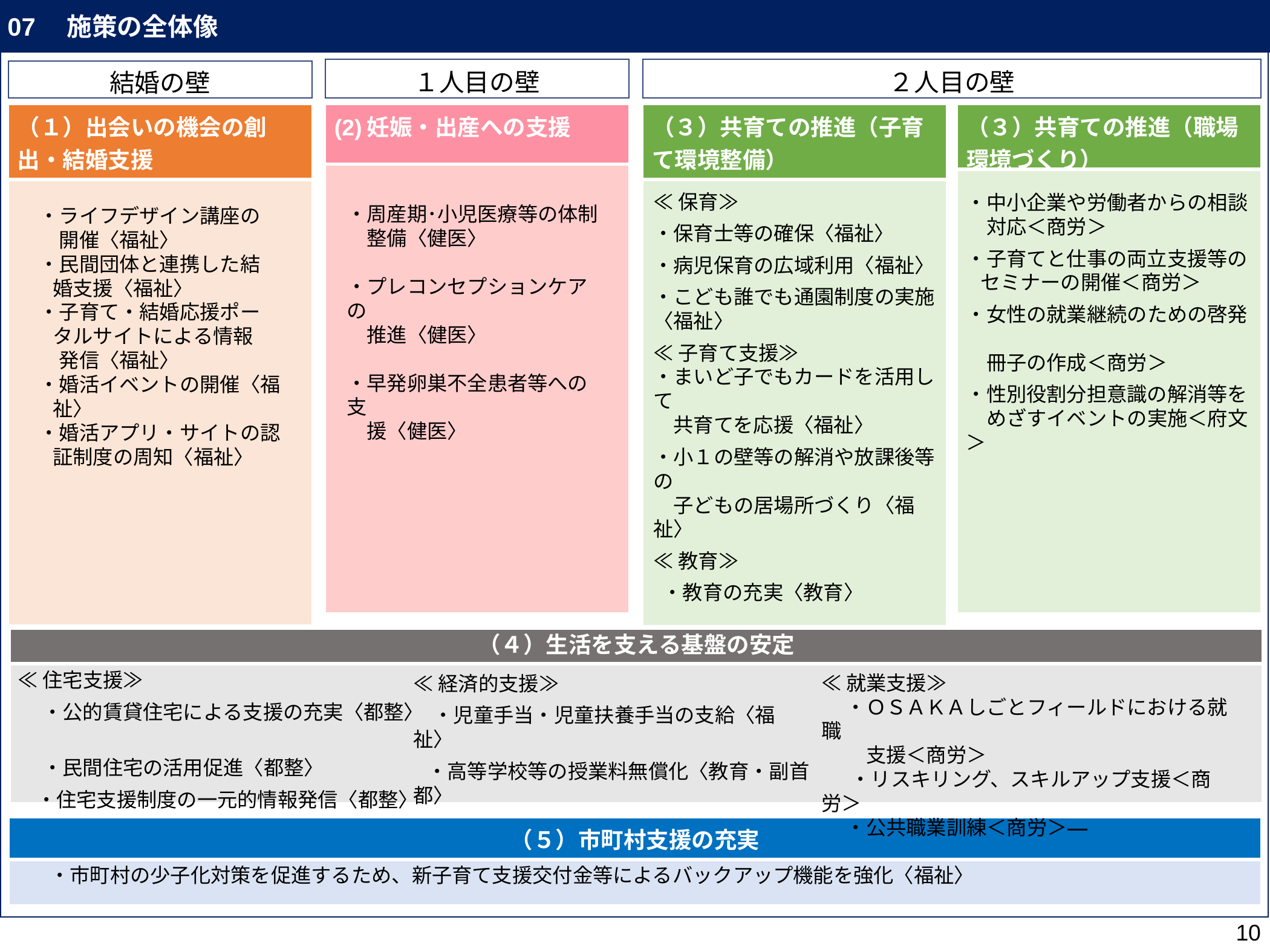

07　施策の全体像

１人目の壁
２人目の壁
結婚の壁
| （１）出会いの機会の創出・結婚支援 |
| --- |
|  |
| (2)妊娠・出産への支援 |
| --- |
|  |
| （３）共育ての推進（子育て環境整備） |
| --- |
|  |
| （３）共育ての推進（職場環境づくり） |
| --- |
|  |
≪保育≫
・保育士等の確保〈福祉〉
・病児保育の広域利用〈福祉〉
・こども誰でも通園制度の実施〈福祉〉
≪子育て支援≫
・まいど子でもカードを活用して
　共育てを応援〈福祉〉
・小１の壁等の解消や放課後等の
　子どもの居場所づくり〈福祉〉
≪教育≫
 ・教育の充実〈教育〉
・中小企業や労働者からの相談
　対応＜商労＞
・子育てと仕事の両立支援等の
  セミナーの開催＜商労＞
・女性の就業継続のための啓発
　冊子の作成＜商労＞
・性別役割分担意識の解消等を
　めざすイベントの実施＜府文＞
・ライフデザイン講座の
　開催〈福祉〉
・民間団体と連携した結
  婚支援〈福祉〉
・子育て・結婚応援ポー
  タルサイトによる情報
　発信〈福祉〉
・婚活イベントの開催〈福
  祉〉
・婚活アプリ・サイトの認
  証制度の周知〈福祉〉
・周産期･小児医療等の体制
　整備〈健医〉

・プレコンセプションケアの
　推進〈健医〉

・早発卵巣不全患者等への支
　援〈健医〉
| （４）生活を支える基盤の安定 |
| --- |
|  |
≪住宅支援≫
　 ・公的賃貸住宅による支援の充実〈都整〉
　 ・民間住宅の活用促進〈都整〉
   ・住宅支援制度の一元的情報発信〈都整〉
≪就業支援≫
　 ・ＯＳＡＫＡしごとフィールドにおける就職
　　 支援＜商労＞
 　・リスキリング、スキルアップ支援＜商労＞
　 ・公共職業訓練＜商労＞
≪経済的支援≫
　・児童手当・児童扶養手当の支給〈福祉〉
  ・高等学校等の授業料無償化〈教育・副首都〉

| （５）市町村支援の充実 |
| --- |
| ・市町村の少子化対策を促進するため、新子育て支援交付金等によるバックアップ機能を強化〈福祉〉 |
10